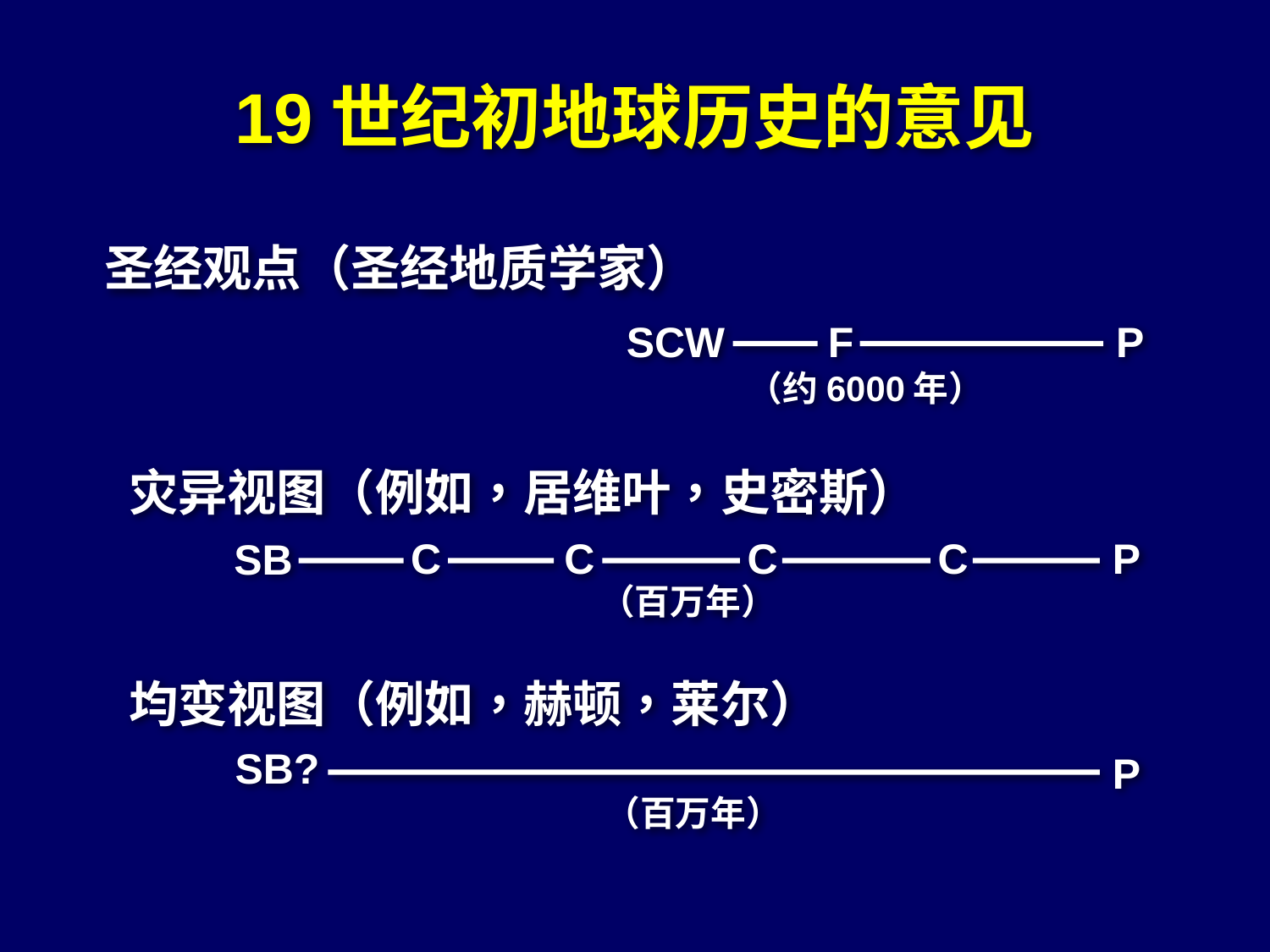

# 19世纪初地球历史的意见
19世纪初地球历史的意见
圣经观点（圣经地质学家）
SCW
F
P

（约6000年）
灾异视图（例如，居维叶，史密斯）
C
C
C
C
P
SB

（百万年）
均变视图（例如，赫顿，莱尔）
SB?

P

（百万年）